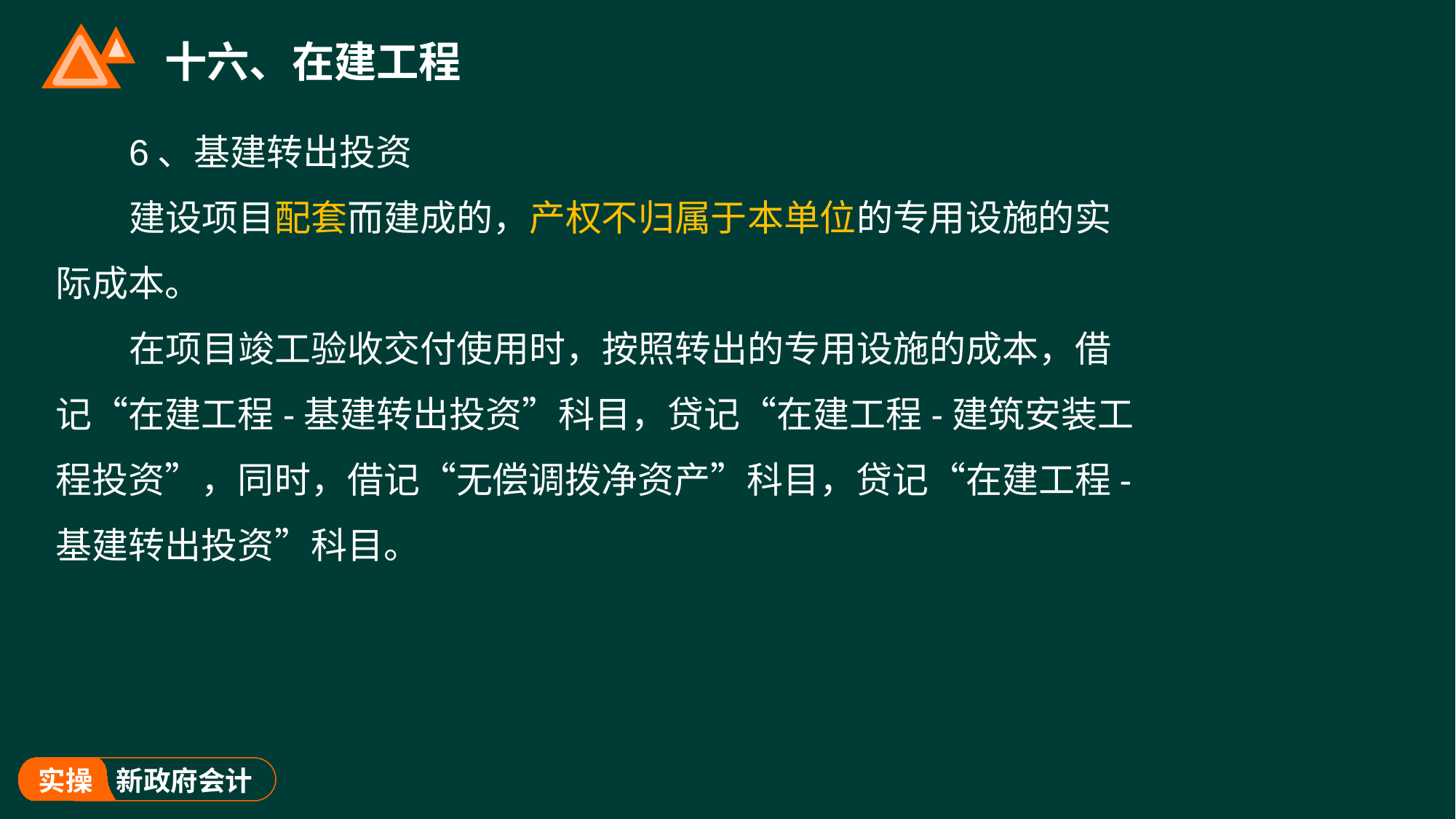

# 十六、在建工程
6、基建转出投资
建设项目配套而建成的，产权不归属于本单位的专用设施的实际成本。
在项目竣工验收交付使用时，按照转出的专用设施的成本，借记“在建工程-基建转出投资”科目，贷记“在建工程-建筑安装工程投资”，同时，借记“无偿调拨净资产”科目，贷记“在建工程-基建转出投资”科目。